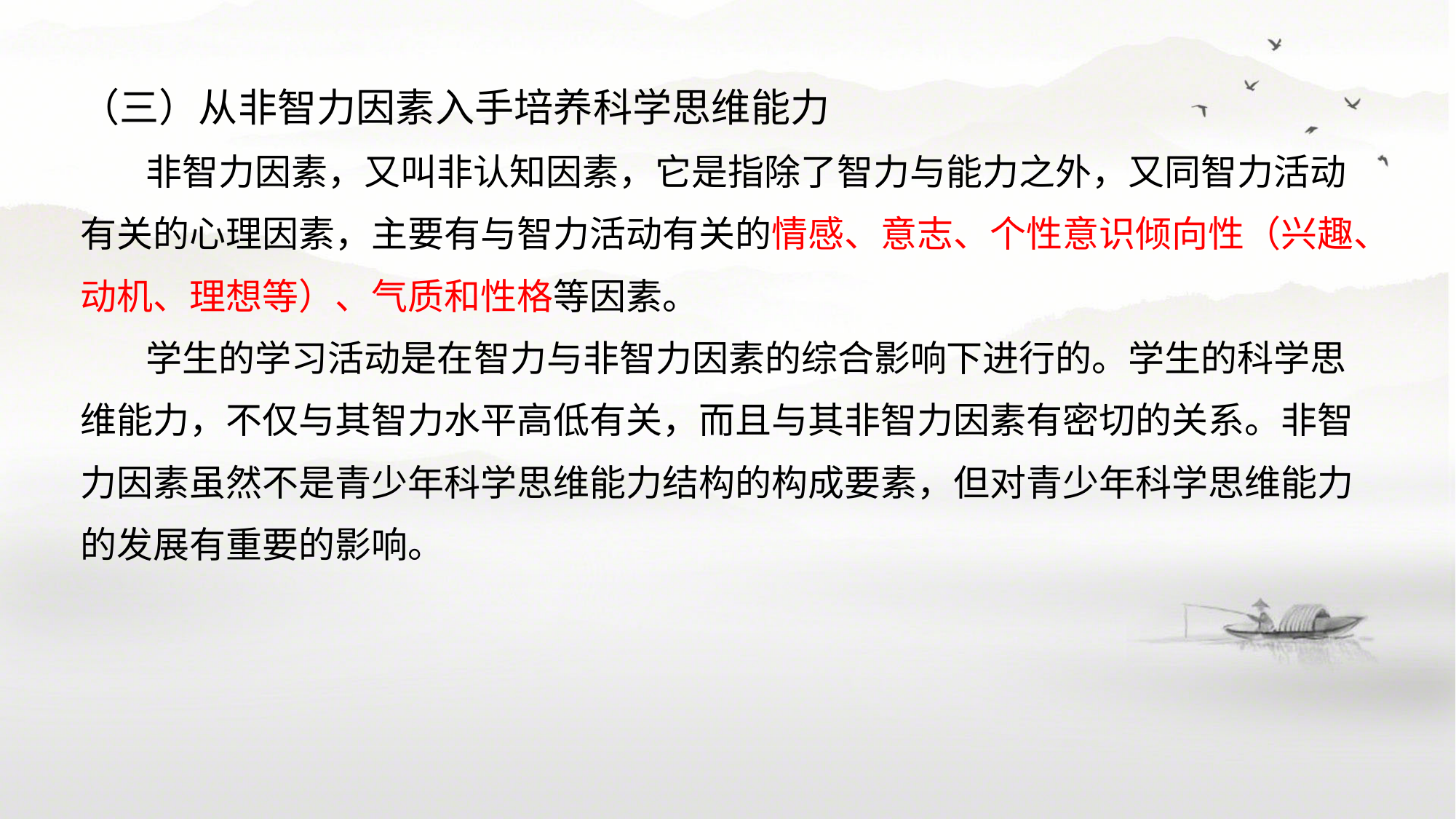

（三）从非智力因素入手培养科学思维能力
       非智力因素，又叫非认知因素，它是指除了智力与能力之外，又同智力活动有关的心理因素，主要有与智力活动有关的情感、意志、个性意识倾向性（兴趣、动机、理想等）、气质和性格等因素。
       学生的学习活动是在智力与非智力因素的综合影响下进行的。学生的科学思维能力，不仅与其智力水平高低有关，而且与其非智力因素有密切的关系。非智力因素虽然不是青少年科学思维能力结构的构成要素，但对青少年科学思维能力的发展有重要的影响。